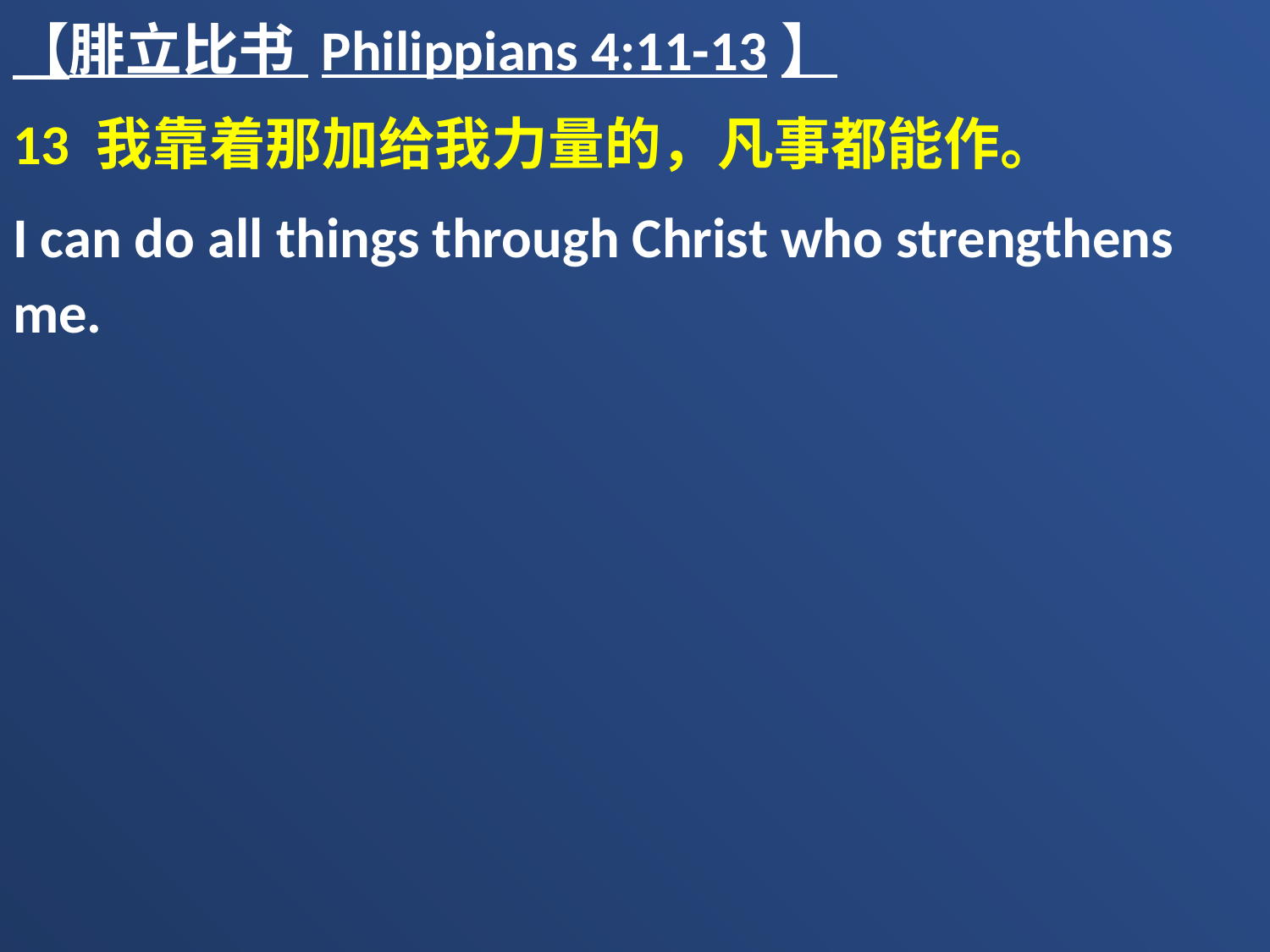

【腓立比书 Philippians 4:11-13】
13 我靠着那加给我力量的，凡事都能作。
I can do all things through Christ who strengthens me.